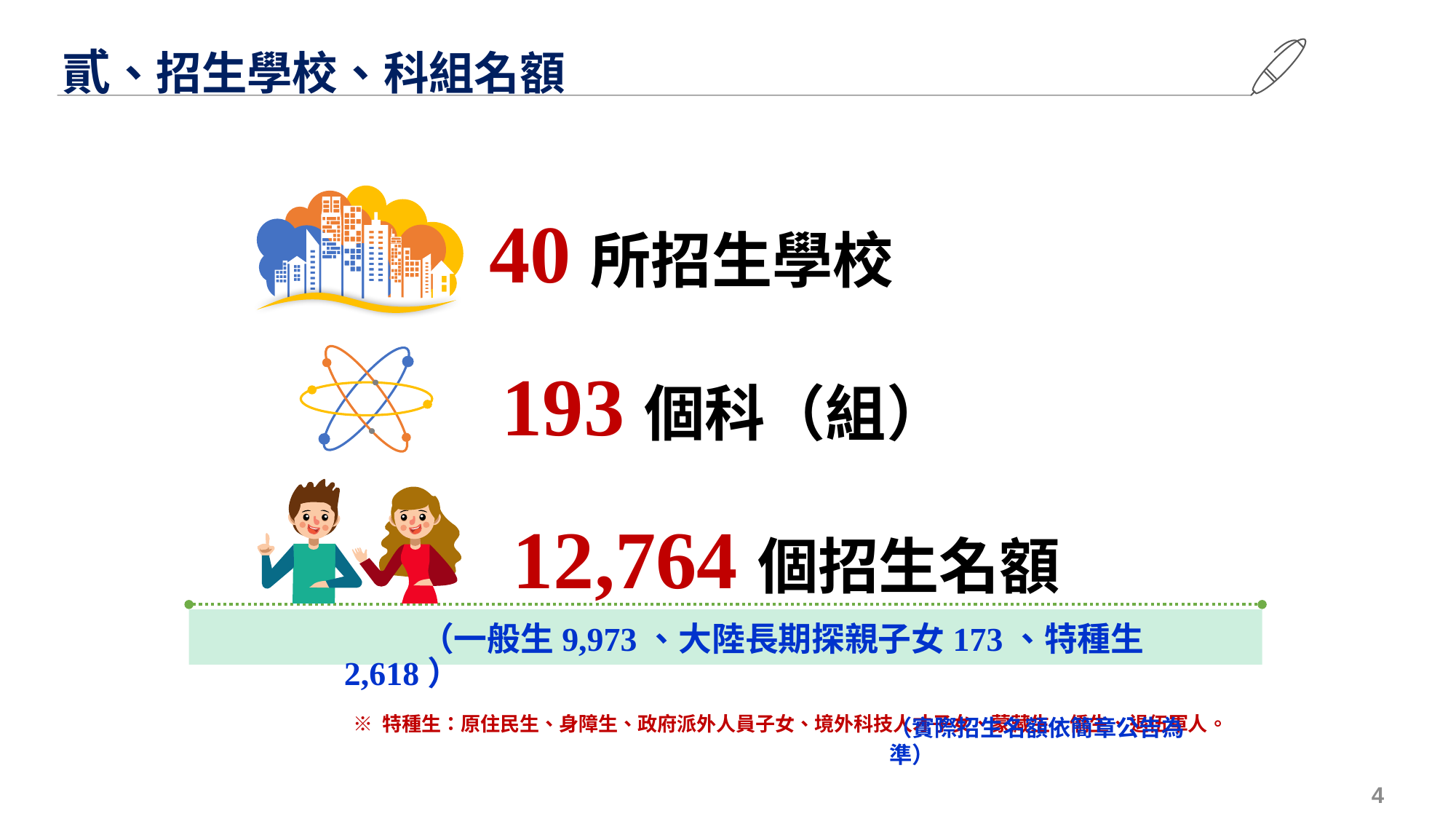

貳、招生學校、科組名額

   40所招生學校
      193個科（組）
　12,764個招生名額
         （一般生9,973、大陸長期探親子女173、特種生2,618）
  ※ 特種生：原住民生、身障生、政府派外人員子女、境外科技人才子女、蒙藏生、僑生、退伍軍人。

（實際招生名額依簡章公告為準）
4